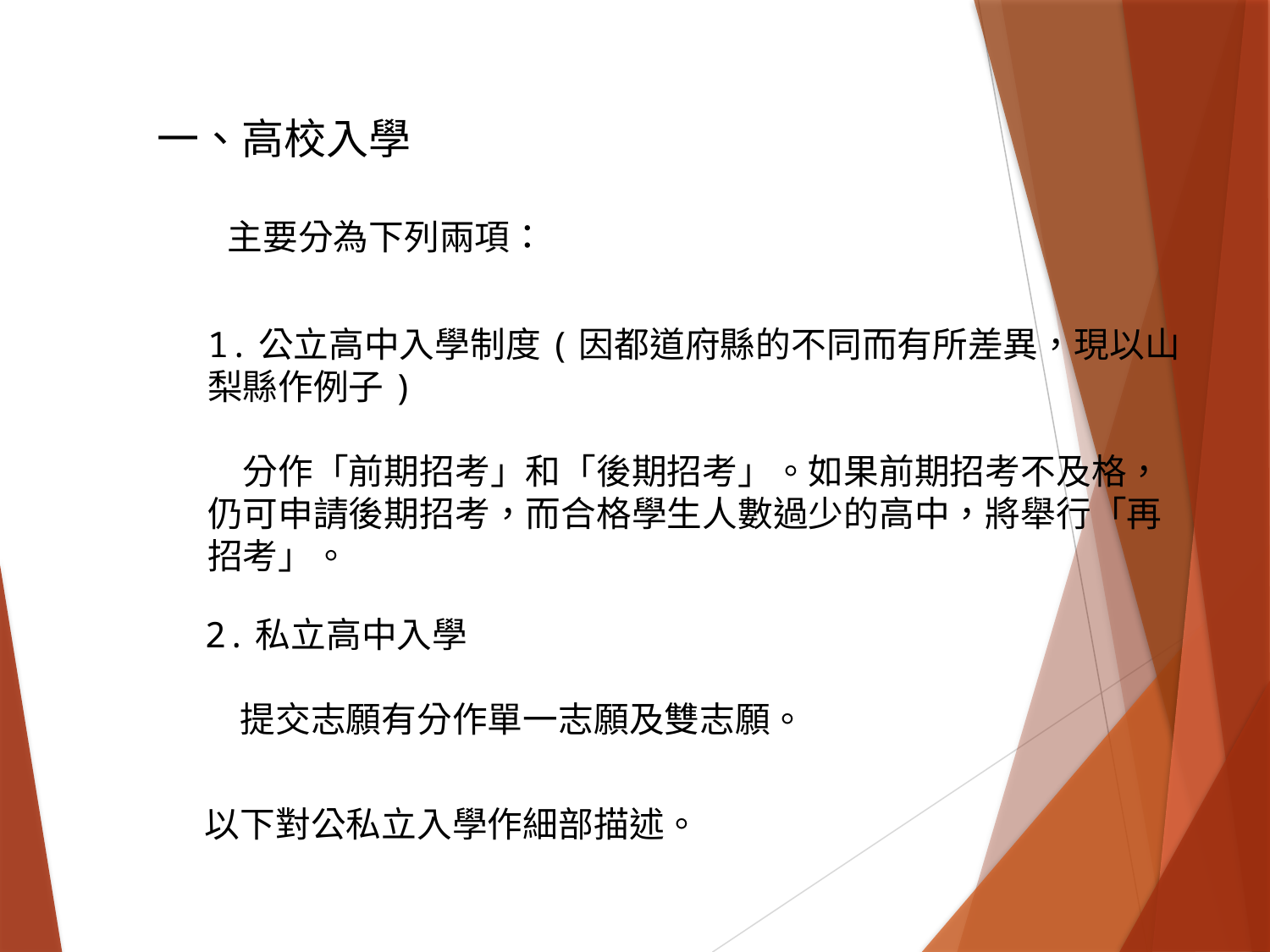

一、高校入學
主要分為下列兩項：
1.公立高中入學制度(因都道府縣的不同而有所差異，現以山梨縣作例子)

　分作「前期招考」和「後期招考」。如果前期招考不及格，仍可申請後期招考，而合格學生人數過少的高中，將舉行「再招考」。
2.私立高中入學

　提交志願有分作單一志願及雙志願。
以下對公私立入學作細部描述。